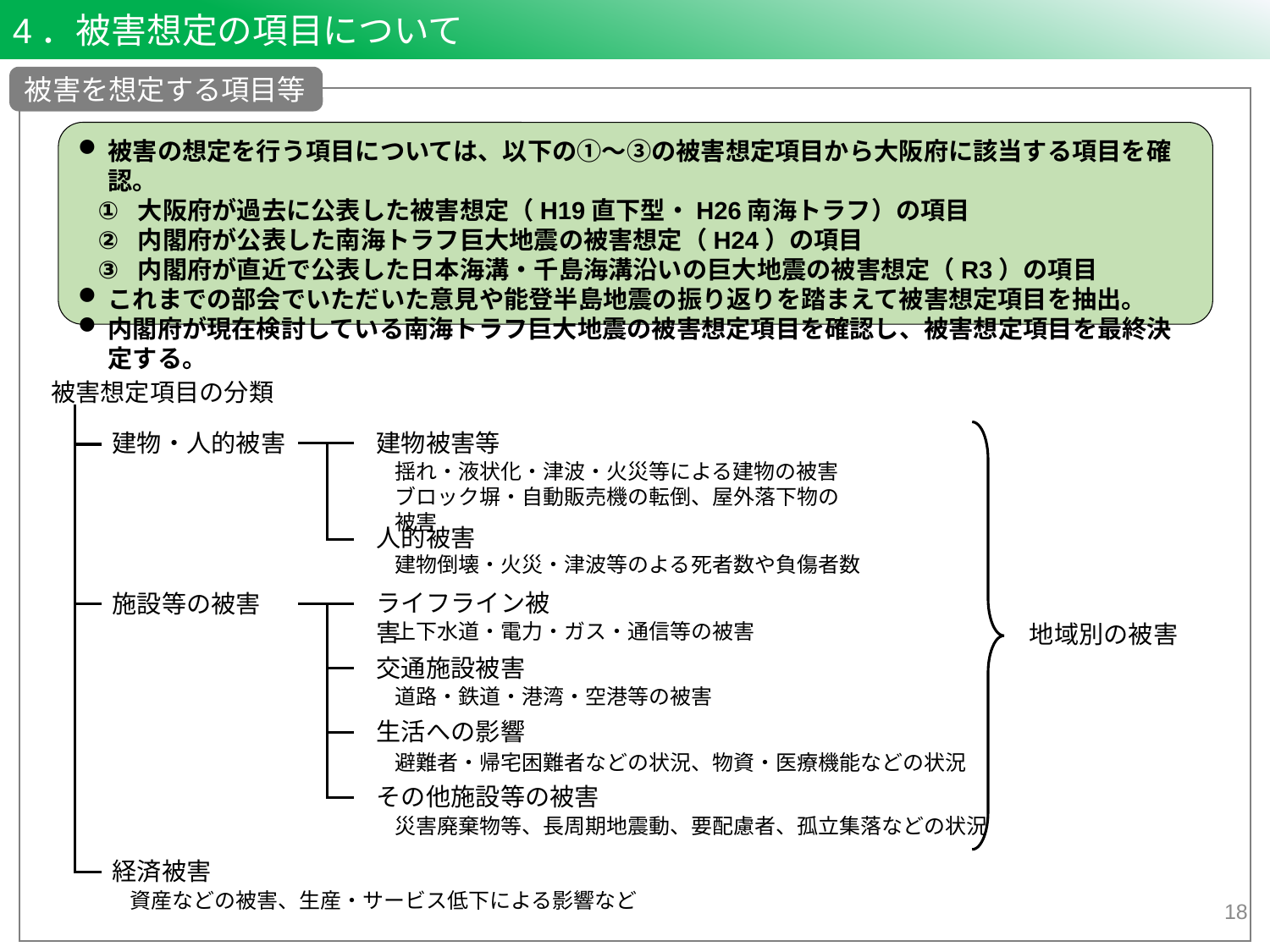

4．被害想定の項目について
被害を想定する項目等

被害の想定を行う項目については、以下の①～③の被害想定項目から大阪府に該当する項目を確認。
大阪府が過去に公表した被害想定（H19直下型・H26南海トラフ）の項目
内閣府が公表した南海トラフ巨大地震の被害想定（H24）の項目
内閣府が直近で公表した日本海溝・千島海溝沿いの巨大地震の被害想定（R3）の項目
これまでの部会でいただいた意見や能登半島地震の振り返りを踏まえて被害想定項目を抽出。
内閣府が現在検討している南海トラフ巨大地震の被害想定項目を確認し、被害想定項目を最終決定する。
被害想定項目の分類

建物・人的被害
建物被害等

揺れ・液状化・津波・火災等による建物の被害
ブロック塀・自動販売機の転倒、屋外落下物の被害
人的被害
建物倒壊・火災・津波等のよる死者数や負傷者数

ライフライン被害
施設等の被害

上下水道・電力・ガス・通信等の被害
地域別の被害
交通施設被害

道路・鉄道・港湾・空港等の被害
生活への影響

避難者・帰宅困難者などの状況、物資・医療機能などの状況
その他施設等の被害
災害廃棄物等、長周期地震動、要配慮者、孤立集落などの状況
経済被害
資産などの被害、生産・サービス低下による影響など
18